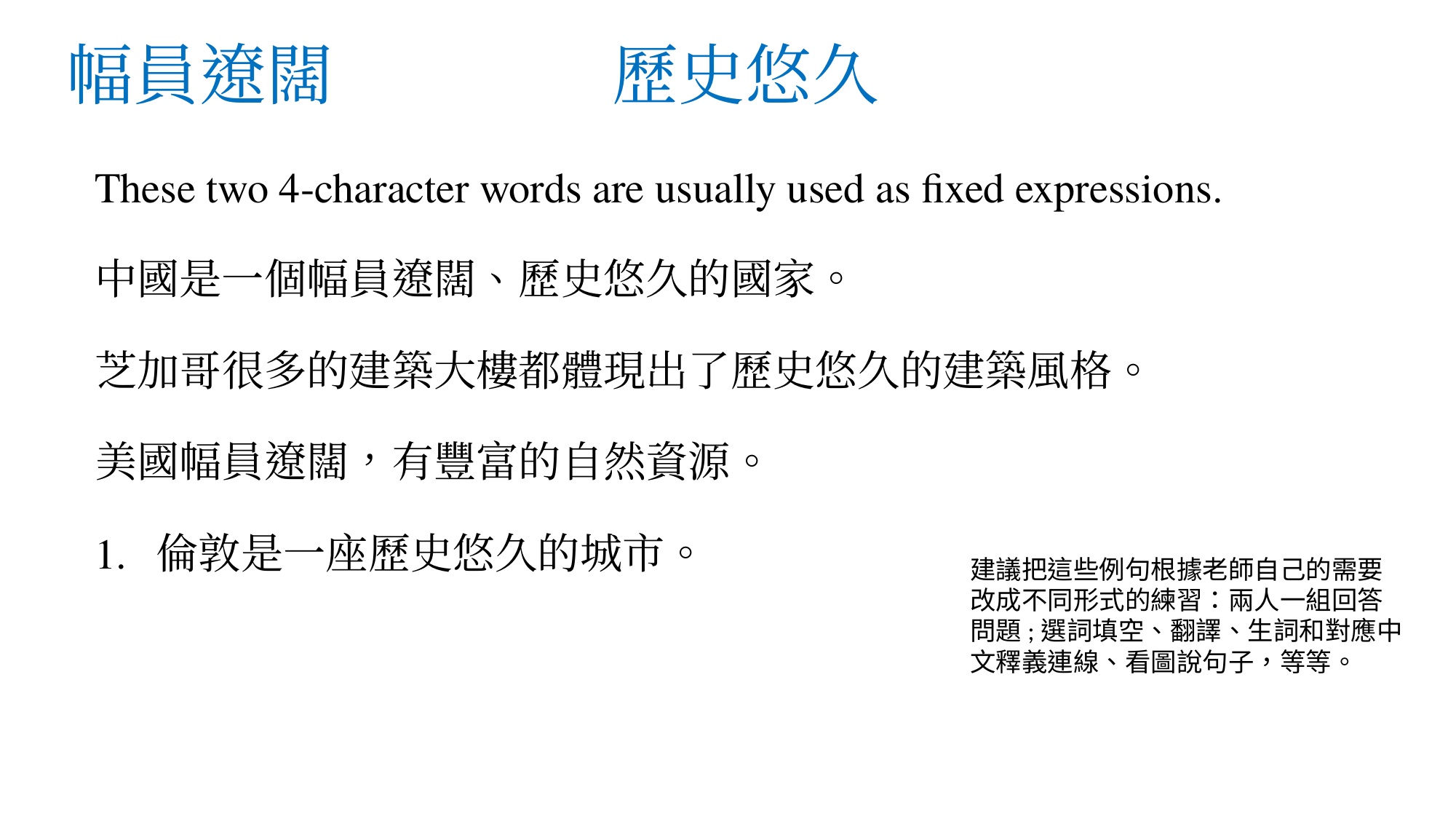

# 幅員遼闊 			歷史悠久
These two 4-character words are usually used as fixed expressions.
中國是一個幅員遼闊、歷史悠久的國家。
芝加哥很多的建築大樓都體現出了歷史悠久的建築風格。
美國幅員遼闊，有豐富的自然資源。
倫敦是一座歷史悠久的城市。
建議把這些例句根據老師自己的需要改成不同形式的練習：兩人一組回答問題;選詞填空、翻譯、生詞和對應中文釋義連線、看圖說句子，等等。